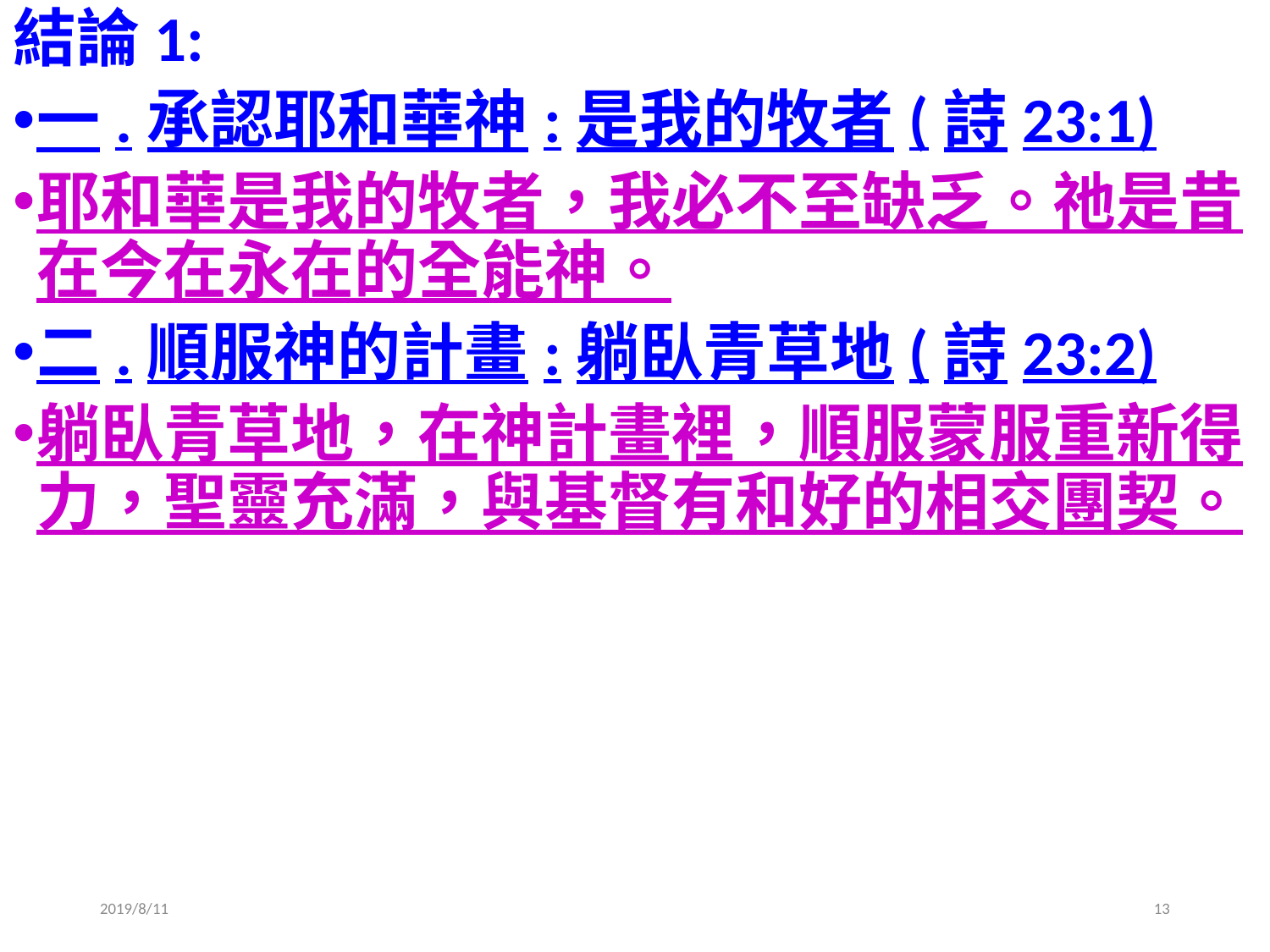

結論1:
一.承認耶和華神:是我的牧者(詩23:1)
耶和華是我的牧者，我必不至缺乏。祂是昔在今在永在的全能神。
二.順服神的計畫:躺臥青草地(詩23:2)
躺臥青草地，在神計畫裡，順服蒙服重新得力，聖靈充滿，與基督有和好的相交團契。

2019/8/11
13